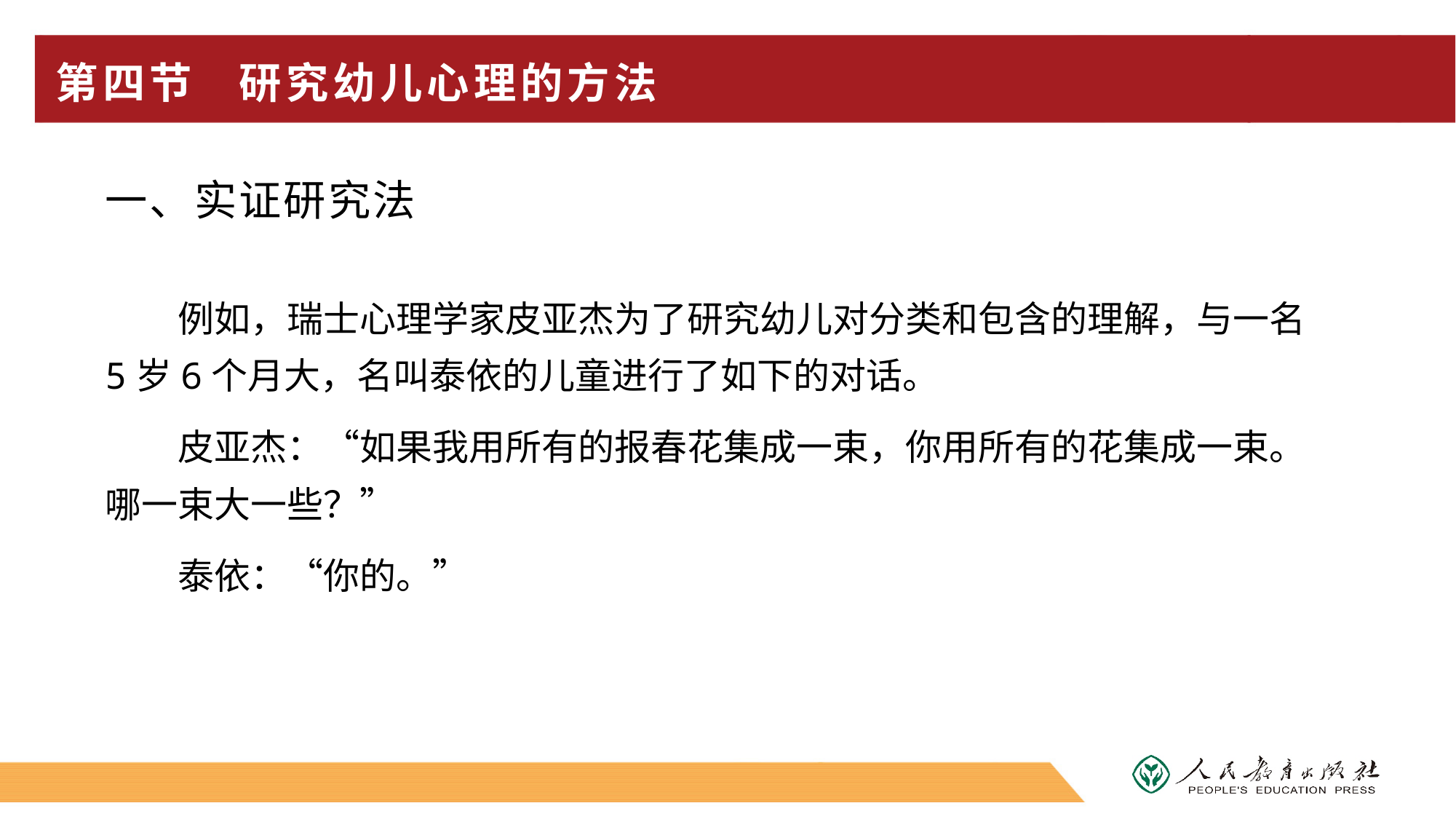

# 第四节   研究幼儿心理的方法
一、实证研究法
例如，瑞士心理学家皮亚杰为了研究幼儿对分类和包含的理解，与一名5岁6个月大，名叫泰依的儿童进行了如下的对话。
皮亚杰：“如果我用所有的报春花集成一束，你用所有的花集成一束。哪一束大一些？”
泰依：“你的。”